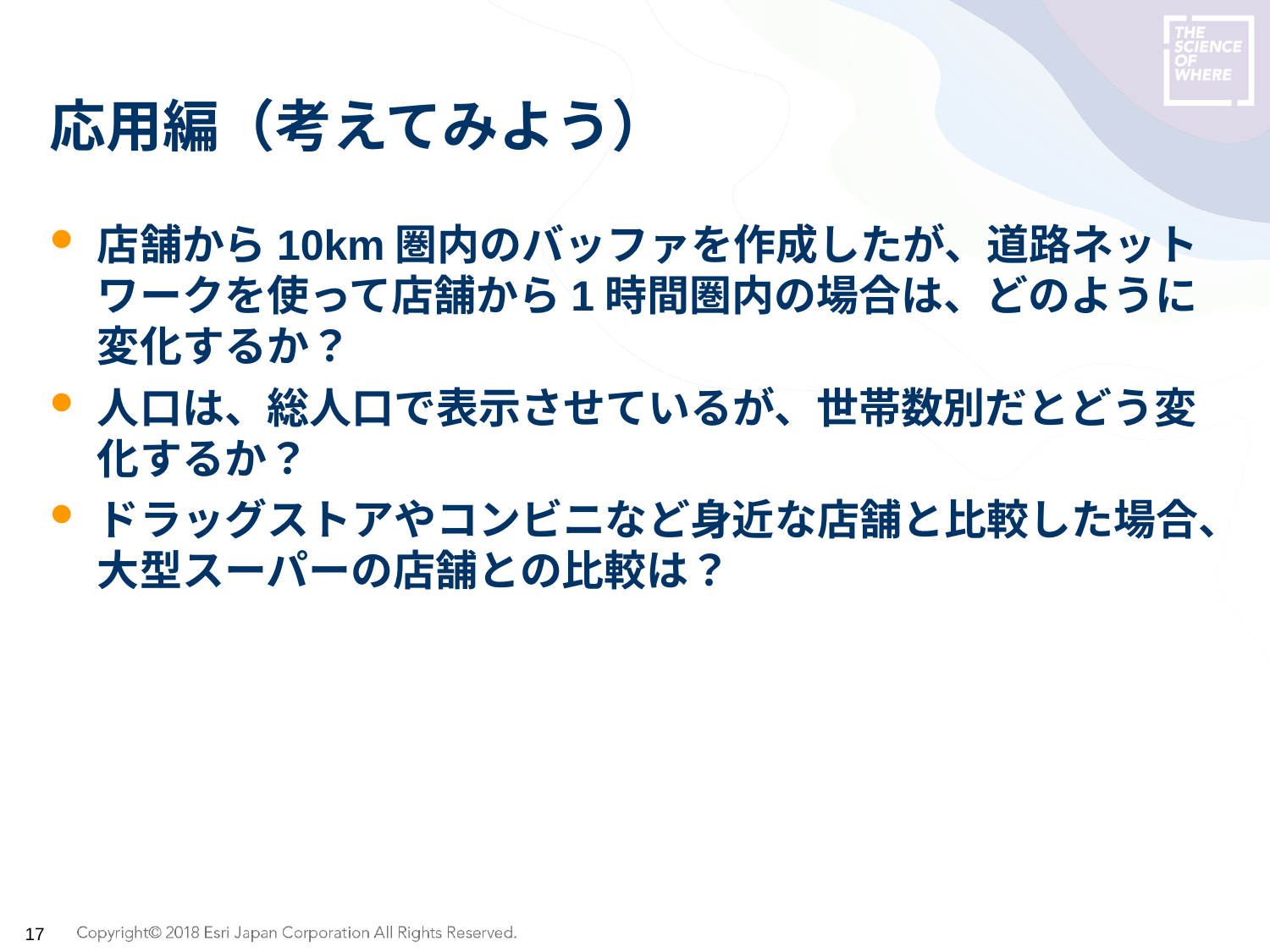

# 応用編（考えてみよう）
店舗から10km圏内のバッファを作成したが、道路ネットワークを使って店舗から1時間圏内の場合は、どのように変化するか？
人口は、総人口で表示させているが、世帯数別だとどう変化するか？
ドラッグストアやコンビニなど身近な店舗と比較した場合、大型スーパーの店舗との比較は？

17